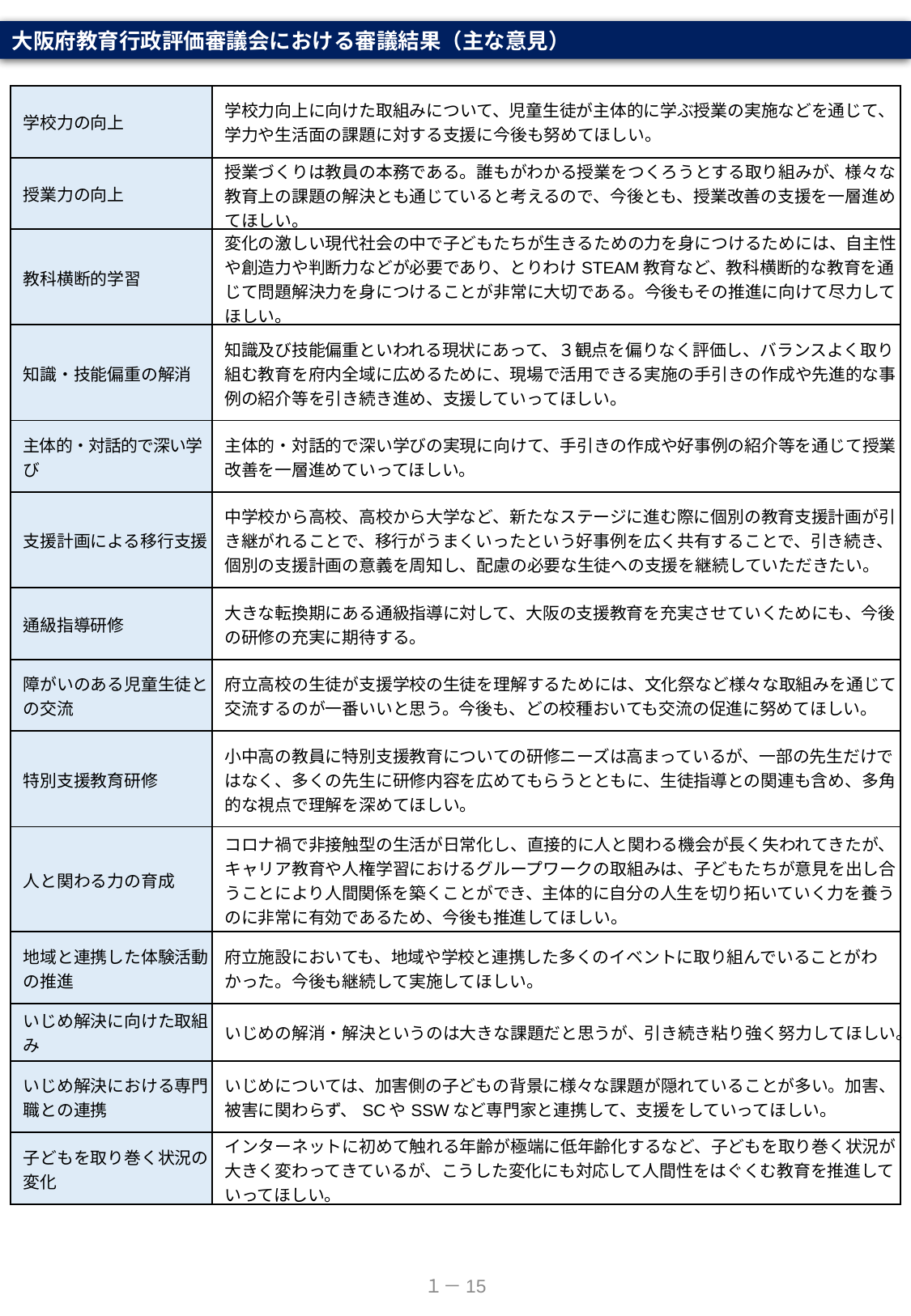

大阪府教育行政評価審議会における審議結果（主な意見）
| 学校力の向上 | 学校力向上に向けた取組みについて、児童生徒が主体的に学ぶ授業の実施などを通じて、学力や生活面の課題に対する支援に今後も努めてほしい。 |
| --- | --- |
| 授業力の向上 | 授業づくりは教員の本務である。誰もがわかる授業をつくろうとする取り組みが、様々な教育上の課題の解決とも通じていると考えるので、今後とも、授業改善の支援を一層進めてほしい。 |
| 教科横断的学習 | 変化の激しい現代社会の中で子どもたちが生きるための力を身につけるためには、自主性や創造力や判断力などが必要であり、とりわけSTEAM教育など、教科横断的な教育を通じて問題解決力を身につけることが非常に大切である。今後もその推進に向けて尽力してほしい。 |
| 知識・技能偏重の解消 | 知識及び技能偏重といわれる現状にあって、３観点を偏りなく評価し、バランスよく取り組む教育を府内全域に広めるために、現場で活用できる実施の手引きの作成や先進的な事例の紹介等を引き続き進め、支援していってほしい。 |
| 主体的・対話的で深い学び | 主体的・対話的で深い学びの実現に向けて、手引きの作成や好事例の紹介等を通じて授業改善を一層進めていってほしい。 |
| 支援計画による移行支援 | 中学校から高校、高校から大学など、新たなステージに進む際に個別の教育支援計画が引き継がれることで、移行がうまくいったという好事例を広く共有することで、引き続き、個別の支援計画の意義を周知し、配慮の必要な生徒への支援を継続していただきたい。 |
| 通級指導研修 | 大きな転換期にある通級指導に対して、大阪の支援教育を充実させていくためにも、今後の研修の充実に期待する。 |
| 障がいのある児童生徒との交流 | 府立高校の生徒が支援学校の生徒を理解するためには、文化祭など様々な取組みを通じて交流するのが一番いいと思う。今後も、どの校種おいても交流の促進に努めてほしい。 |
| 特別支援教育研修 | 小中高の教員に特別支援教育についての研修ニーズは高まっているが、一部の先生だけではなく、多くの先生に研修内容を広めてもらうとともに、生徒指導との関連も含め、多角的な視点で理解を深めてほしい。 |
| 人と関わる力の育成 | コロナ禍で非接触型の生活が日常化し、直接的に人と関わる機会が長く失われてきたが、キャリア教育や人権学習におけるグループワークの取組みは、子どもたちが意見を出し合うことにより人間関係を築くことができ、主体的に自分の人生を切り拓いていく力を養うのに非常に有効であるため、今後も推進してほしい。 |
| 地域と連携した体験活動の推進 | 府立施設においても、地域や学校と連携した多くのイベントに取り組んでいることがわかった。今後も継続して実施してほしい。 |
| いじめ解決に向けた取組み | いじめの解消・解決というのは大きな課題だと思うが、引き続き粘り強く努力してほしい。 |
| いじめ解決における専門職との連携 | いじめについては、加害側の子どもの背景に様々な課題が隠れていることが多い。加害、被害に関わらず、SCやSSWなど専門家と連携して、支援をしていってほしい。 |
| 子どもを取り巻く状況の変化 | インターネットに初めて触れる年齢が極端に低年齢化するなど、子どもを取り巻く状況が大きく変わってきているが、こうした変化にも対応して人間性をはぐくむ教育を推進していってほしい。 |
１－15